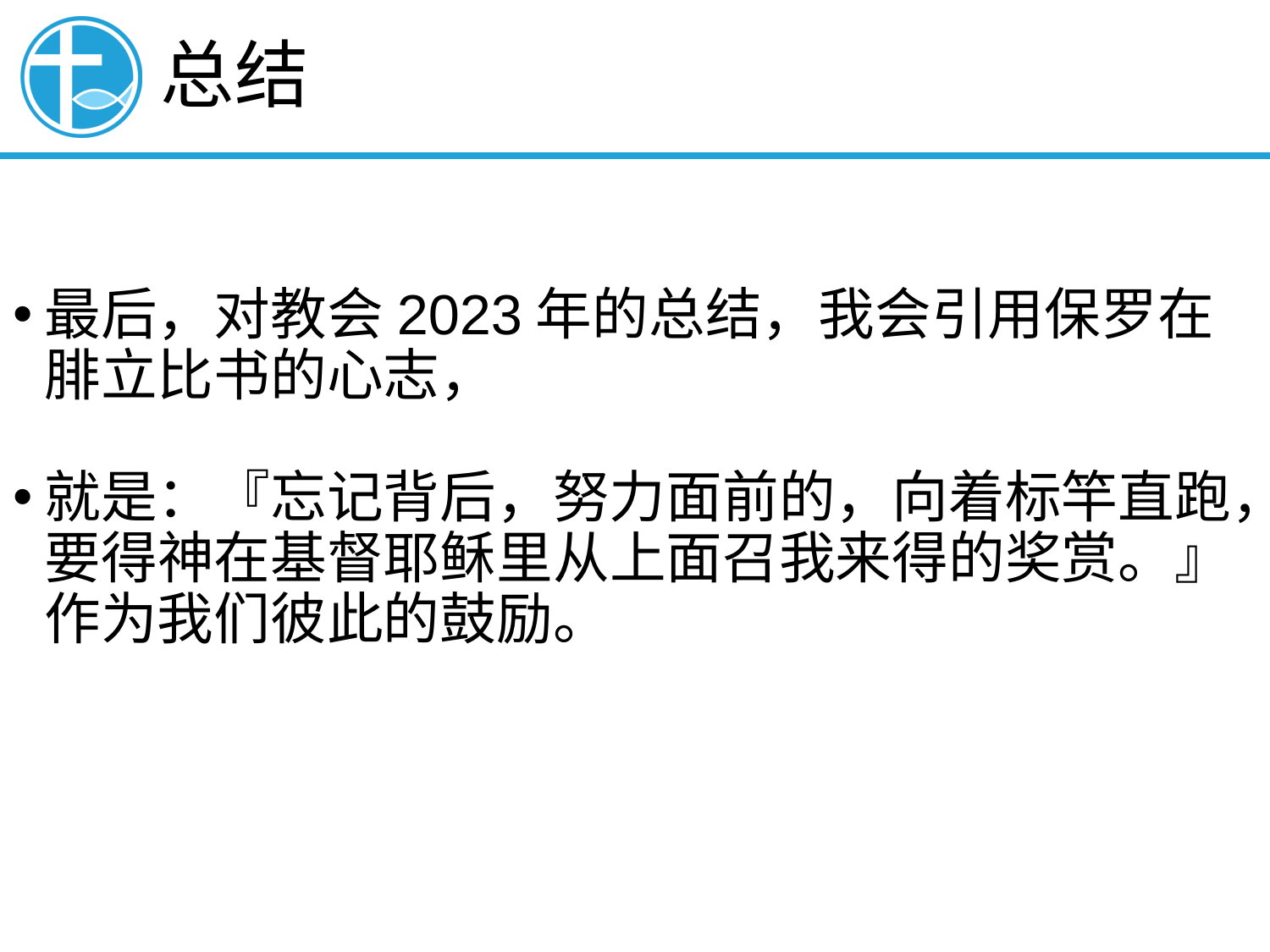

# 总结
最后，对教会2023年的总结，我会引用保罗在腓立比书的心志，

就是：『忘记背后，努力面前的，向着标竿直跑，要得神在基督耶稣里从上面召我来得的奖赏。』作为我们彼此的鼓励。